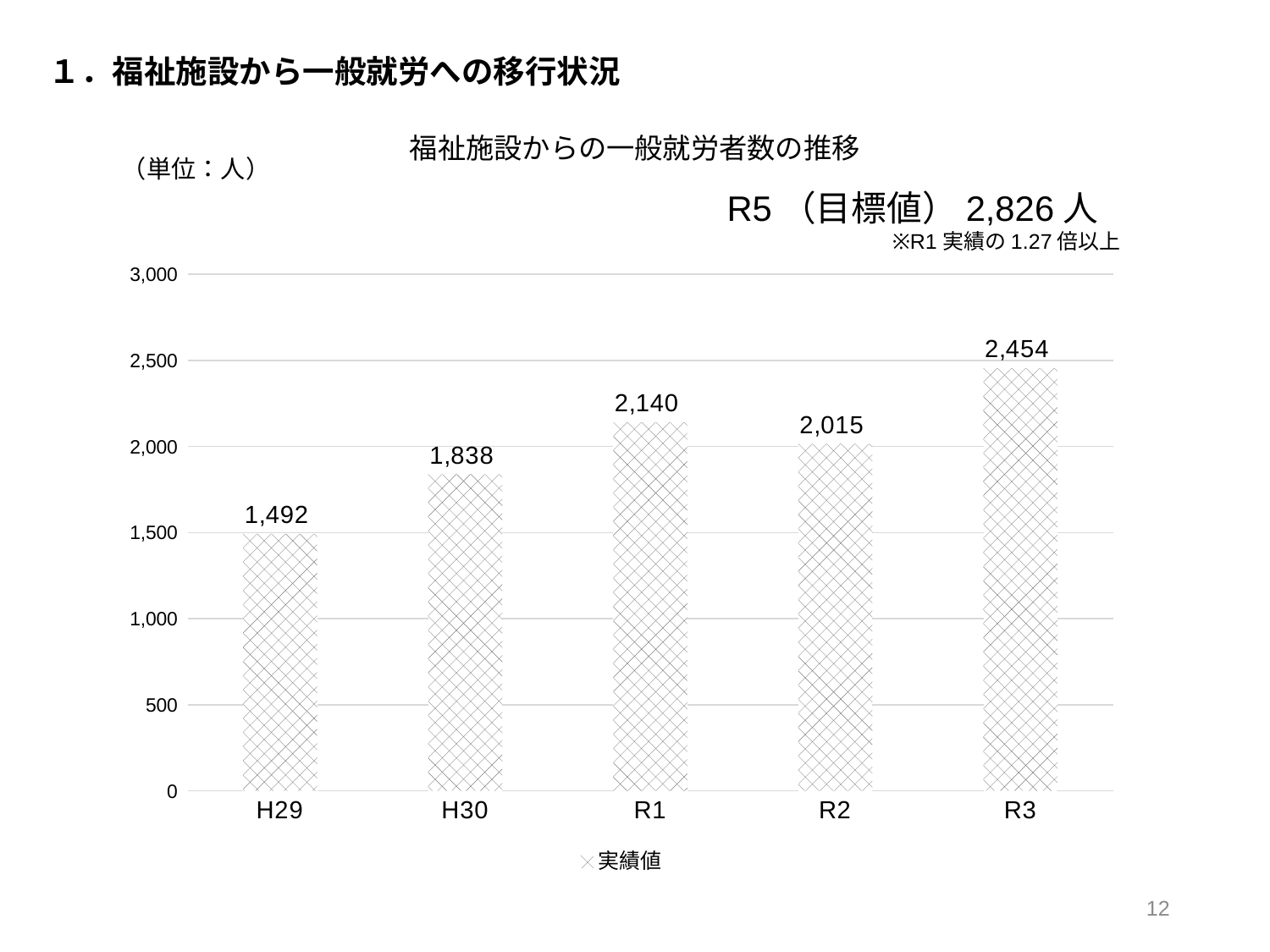

１．福祉施設から一般就労への移行状況
福祉施設からの一般就労者数の推移
（単位：人）
R5（目標値）2,826人
※R1実績の1.27倍以上

### Chart

| Category | 実績値 |
|---|---|
| H29 | 1492.0 |
| H30 | 1838.0 |
| R1 | 2140.0 |
| R2 | 2015.0 |
| R3 | 2454.0 |
12